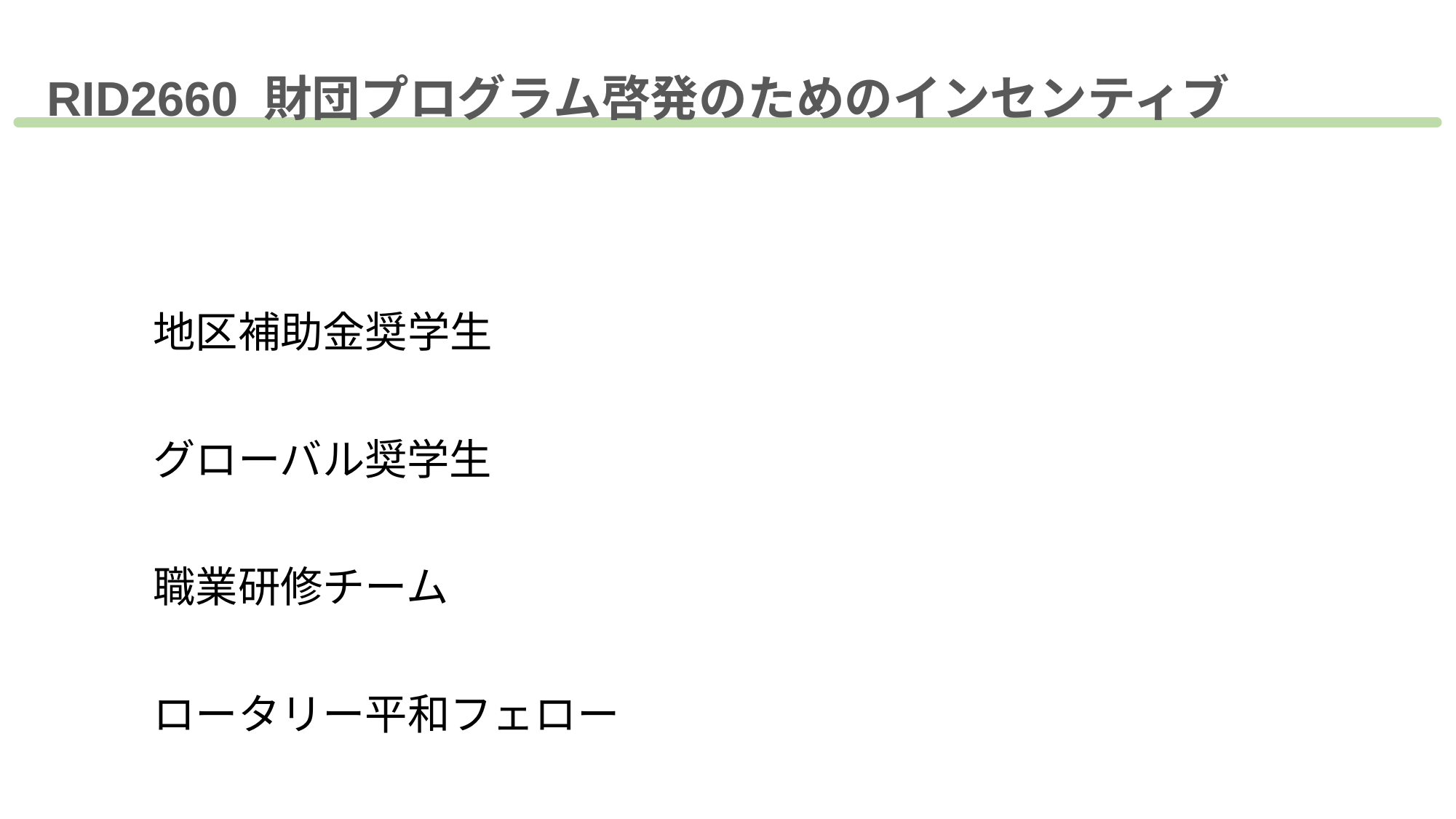

RID2660 財団プログラム啓発のためのインセンティブ
地区補助金奨学生
グローバル奨学生
職業研修チーム
ロータリー平和フェロー